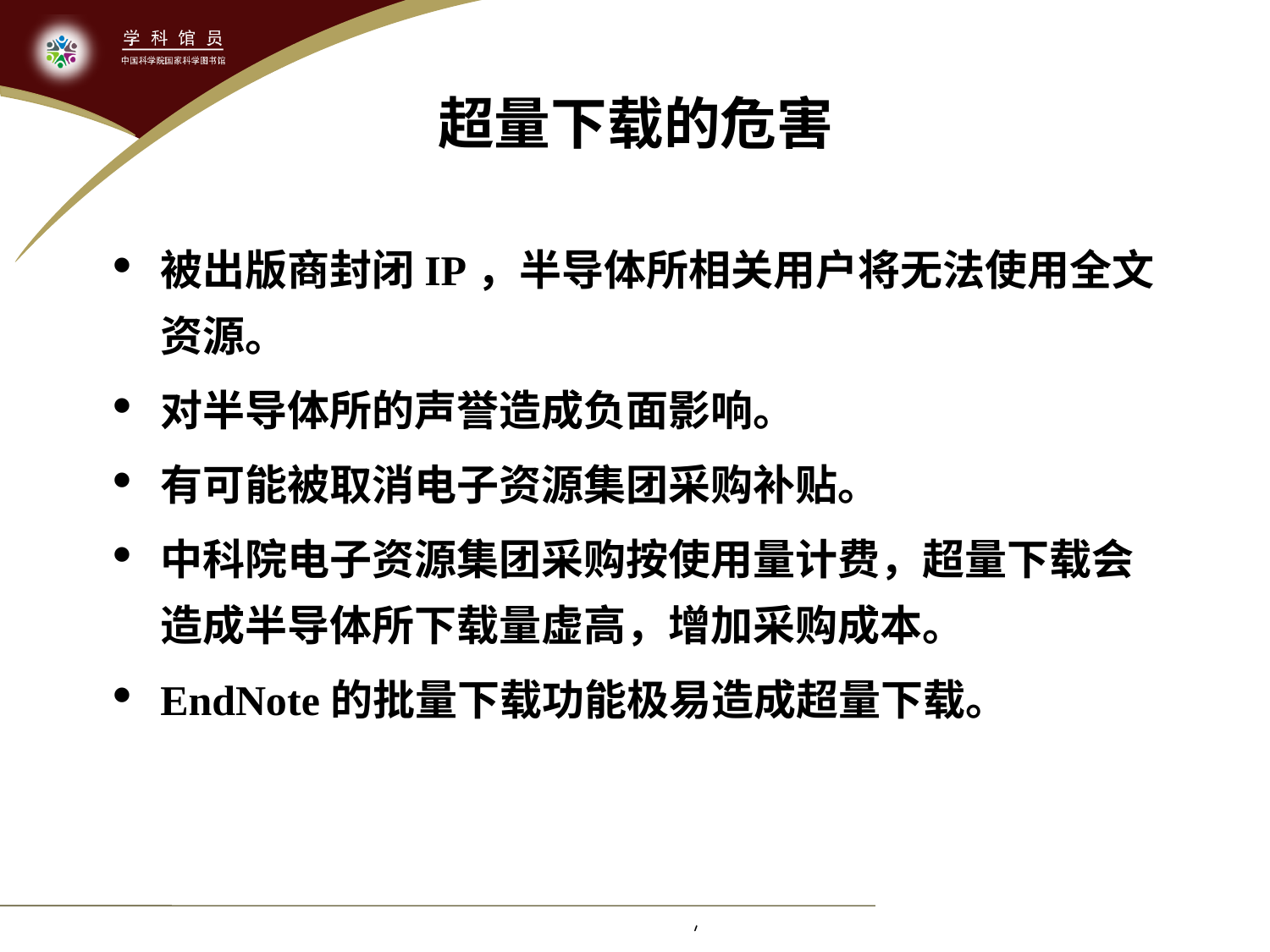

# 超量下载的危害
被出版商封闭IP，半导体所相关用户将无法使用全文资源。
对半导体所的声誉造成负面影响。
有可能被取消电子资源集团采购补贴。
中科院电子资源集团采购按使用量计费，超量下载会造成半导体所下载量虚高，增加采购成本。
EndNote的批量下载功能极易造成超量下载。